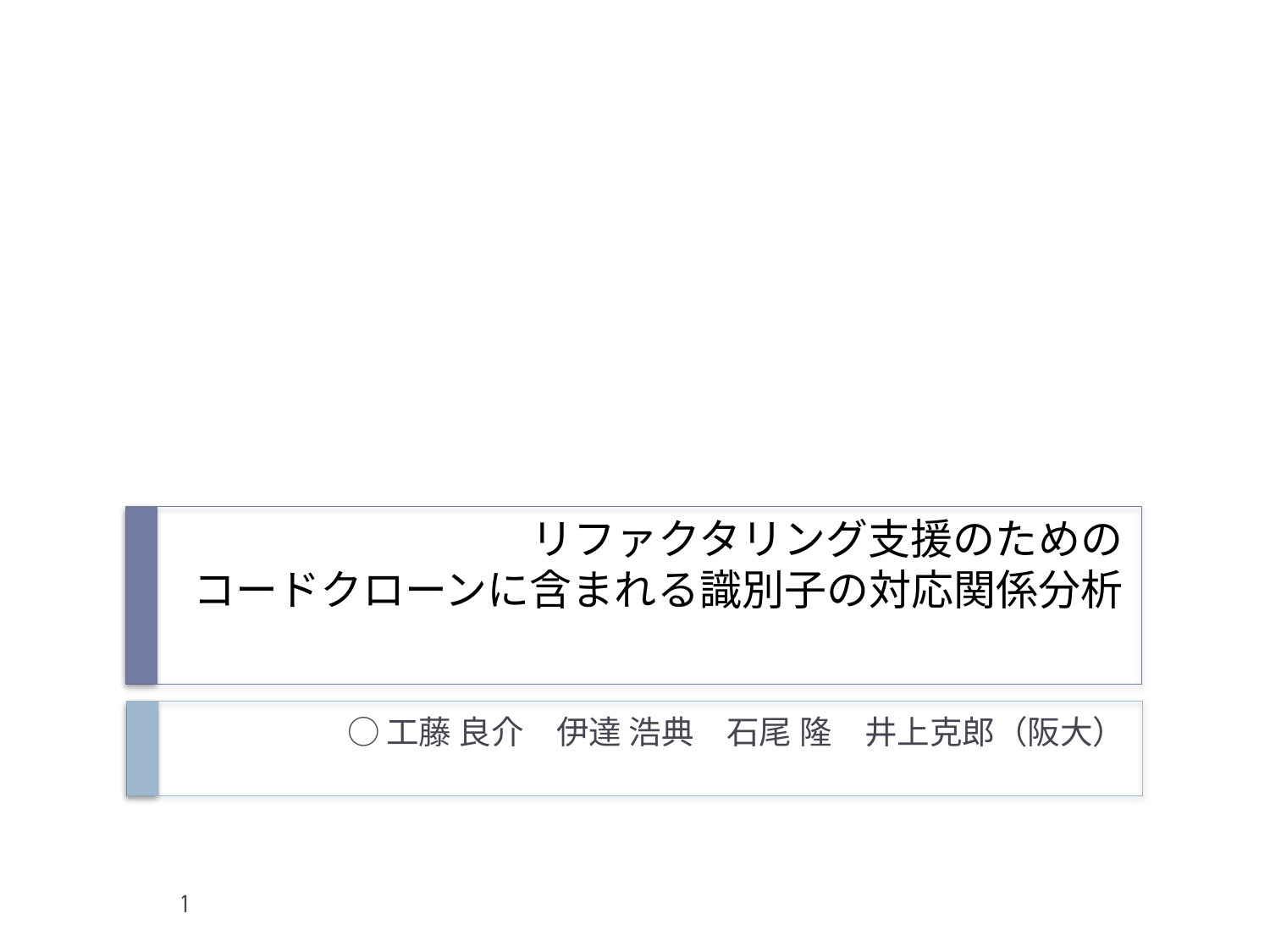

# リファクタリング支援のための コードクローンに含まれる識別子の対応関係分析
○工藤 良介　伊達 浩典　石尾 隆　井上克郎（阪大）
1